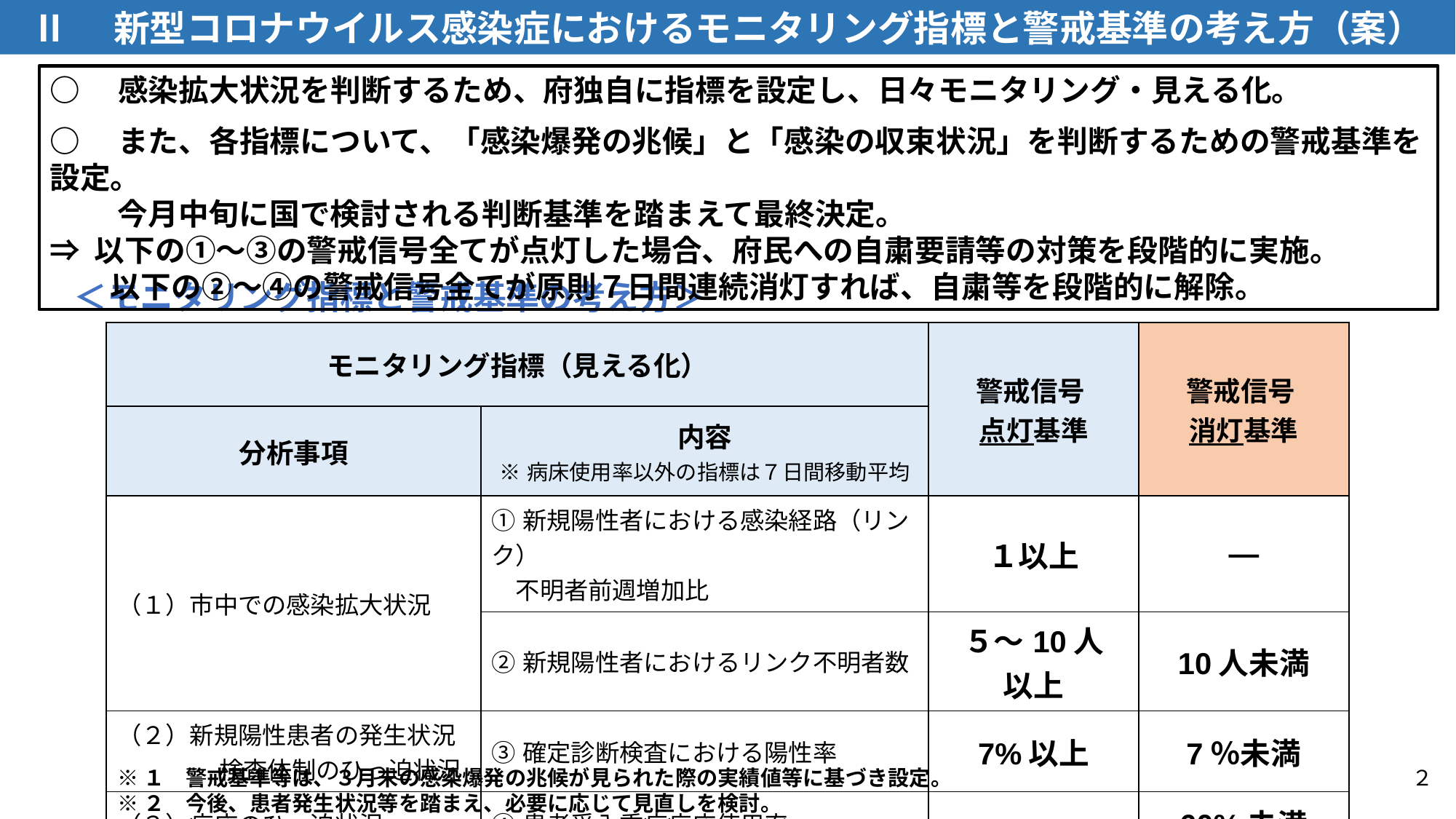

Ⅱ　新型コロナウイルス感染症におけるモニタリング指標と警戒基準の考え方（案）
○　感染拡大状況を判断するため、府独自に指標を設定し、日々モニタリング・見える化。

○　また、各指標について、「感染爆発の兆候」と「感染の収束状況」を判断するための警戒基準を設定。
　　 今月中旬に国で検討される判断基準を踏まえて最終決定。
⇒ 以下の①～③の警戒信号全てが点灯した場合、府民への自粛要請等の対策を段階的に実施。
　　以下の②～④の警戒信号全てが原則７日間連続消灯すれば、自粛等を段階的に解除。
＜モニタリング指標と警戒基準の考え方＞
| モニタリング指標（見える化） |  | 警戒信号 点灯基準 | 警戒信号 消灯基準 |
| --- | --- | --- | --- |
| 分析事項 | 内容 ※病床使用率以外の指標は７日間移動平均 |  |  |
| （１）市中での感染拡大状況 | ①新規陽性者における感染経路（リンク） 　不明者前週増加比 | １以上 | ― |
|  | ②新規陽性者におけるリンク不明者数 | ５～10人 以上 | 10人未満 |
| （２）新規陽性患者の発生状況 　　　　 検査体制のひっ迫状況 | ③確定診断検査における陽性率 | 7%以上 | 7％未満 |
| （３）病床のひっ迫状況 | ④患者受入重症病床使用率 | ー | 60%未満 |
※１　警戒基準等は、３月末の感染爆発の兆候が見られた際の実績値等に基づき設定。
※２　今後、患者発生状況等を踏まえ、必要に応じて見直しを検討。
２